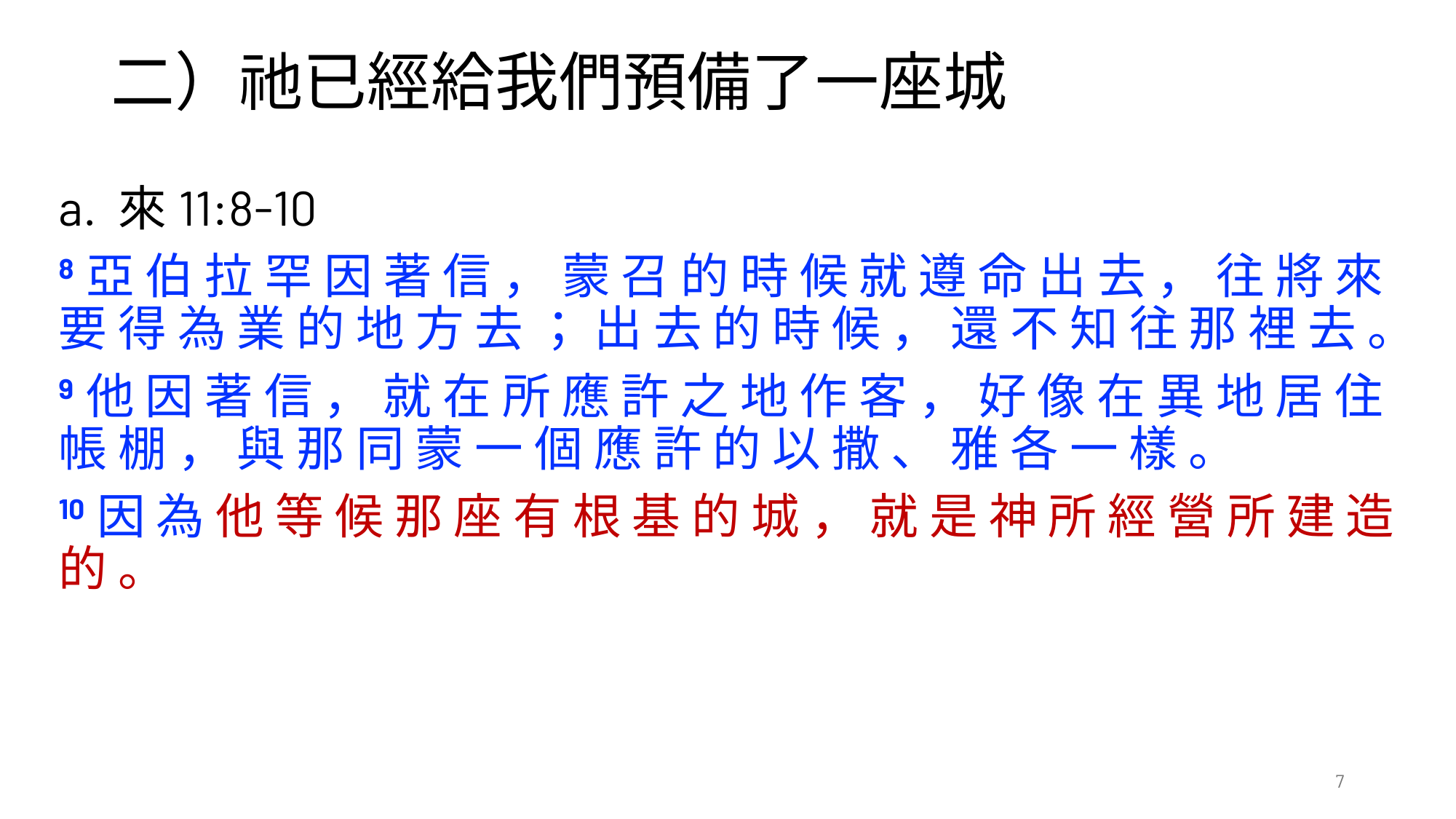

# 二）祂已經給我們預備了一座城
a. 來11:8-10
8 亞 伯 拉 罕 因 著 信 ， 蒙 召 的 時 候 就 遵 命 出 去 ， 往 將 來 要 得 為 業 的 地 方 去 ； 出 去 的 時 候 ， 還 不 知 往 那 裡 去 。
9 他 因 著 信 ， 就 在 所 應 許 之 地 作 客 ， 好 像 在 異 地 居 住 帳 棚 ， 與 那 同 蒙 一 個 應 許 的 以 撒 、 雅 各 一 樣 。
10 因 為 他 等 候 那 座 有 根 基 的 城 ， 就 是 神 所 經 營 所 建 造 的 。

7